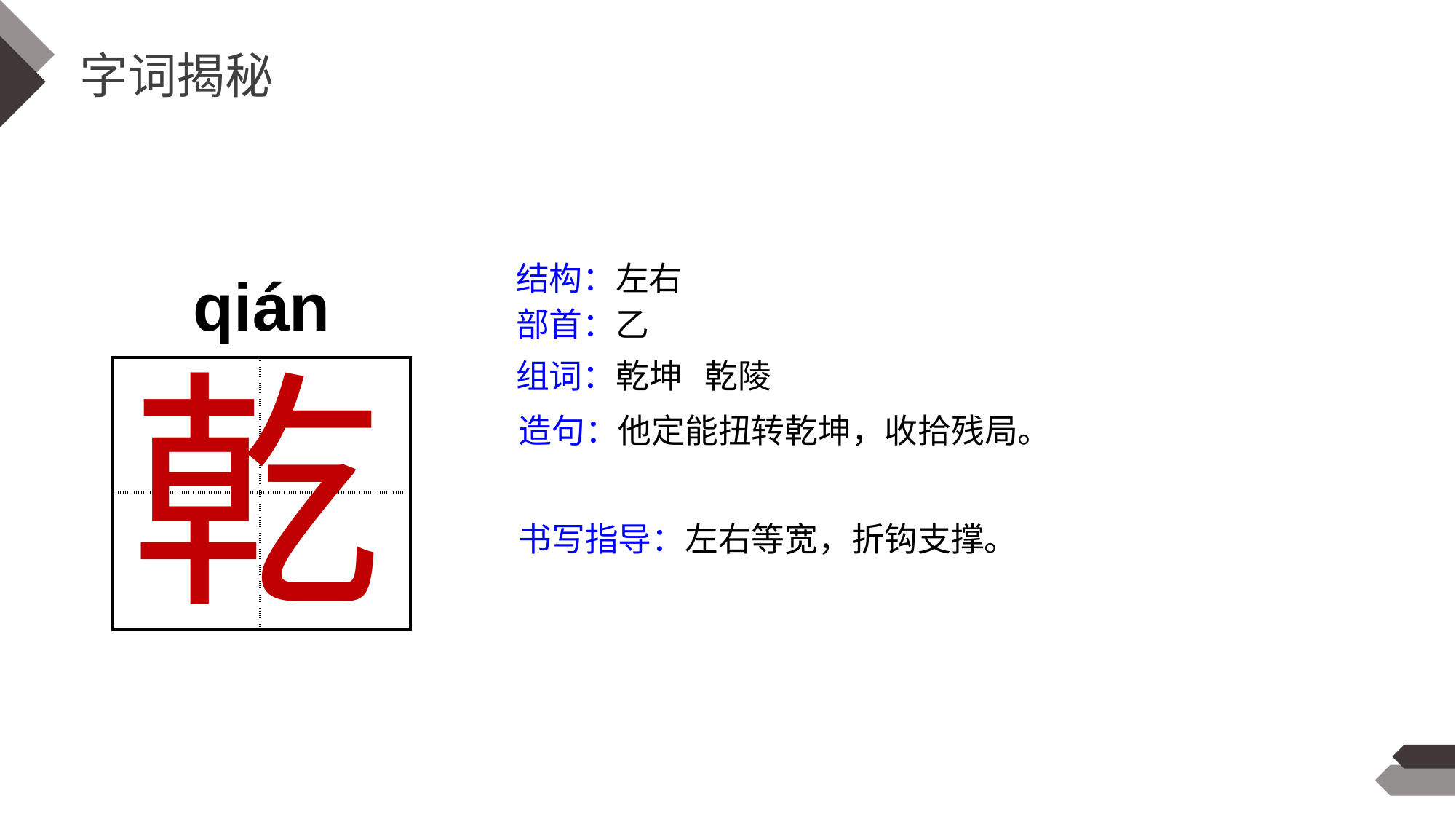

字词揭秘
结构：左右
qián
部首：乙
乾
组词：乾坤   乾陵
|  |  |
| --- | --- |
|  |  |
造句：他定能扭转乾坤，收拾残局。

书写指导：左右等宽，折钩支撑。